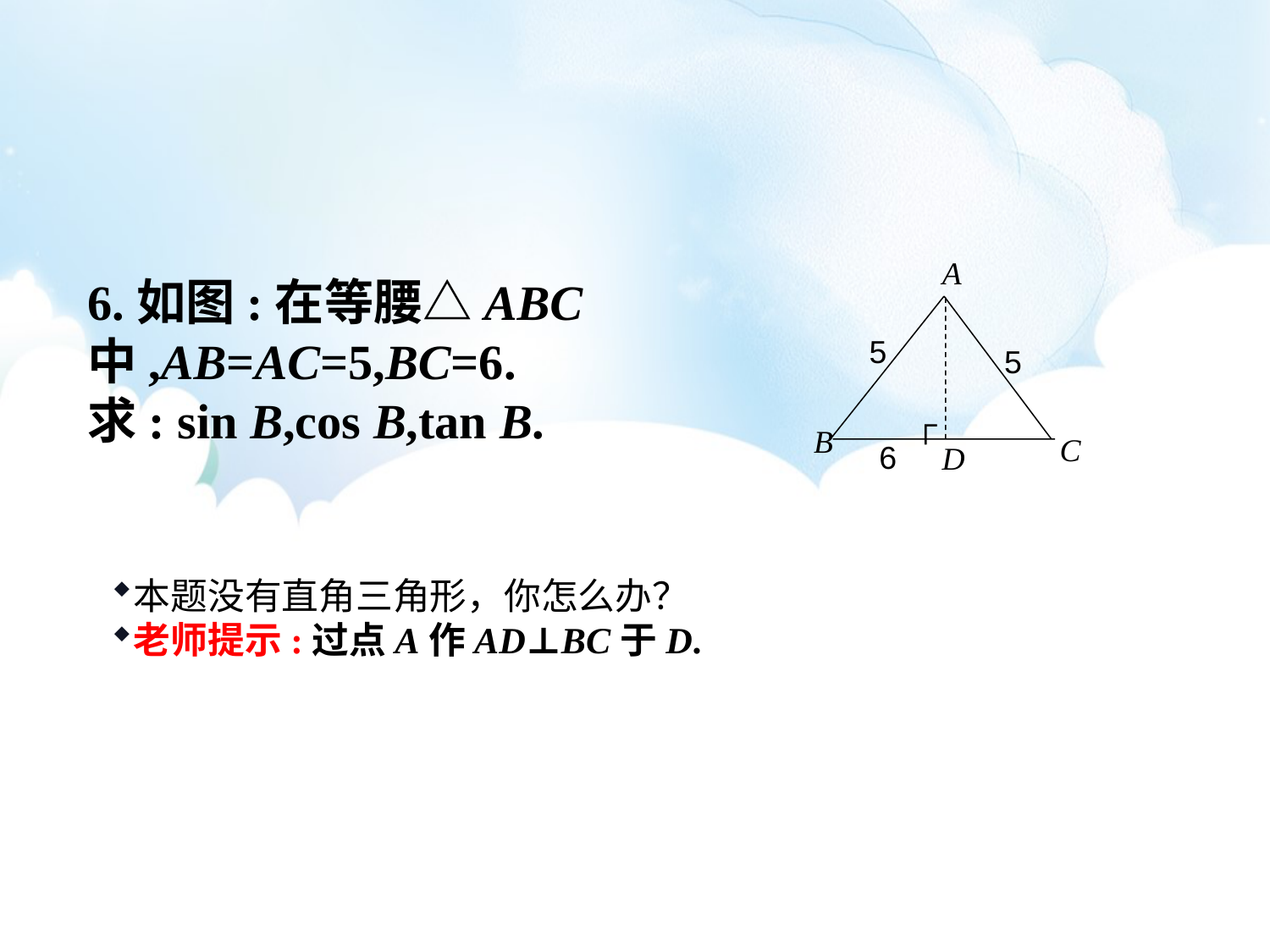

A

5
5
B
C
6

6.如图:在等腰△ABC中,AB=AC=5,BC=6.
求: sin B,cos B,tan B.

┌
D
本题没有直角三角形，你怎么办？
老师提示:过点A作AD⊥BC于D.